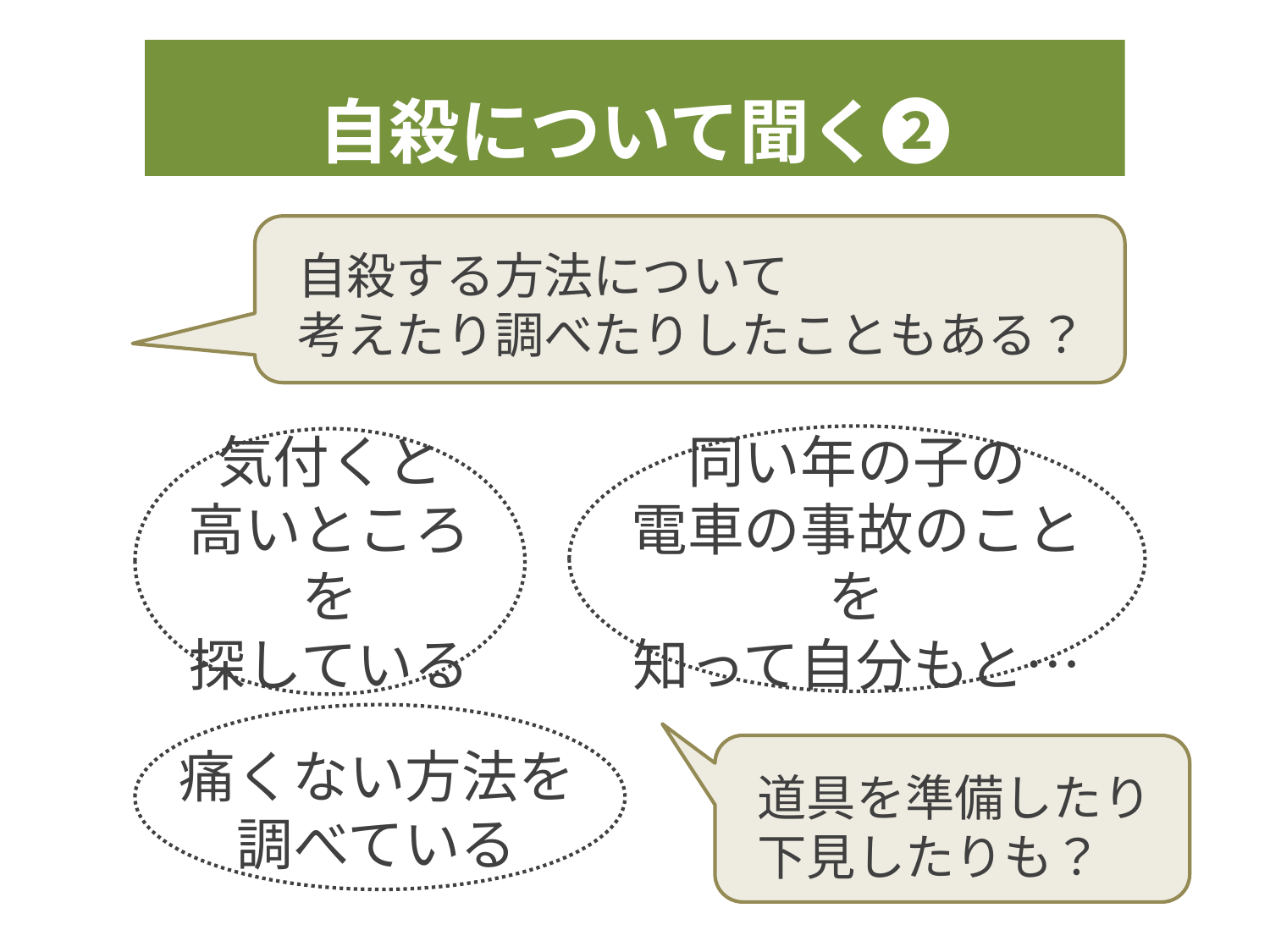

自殺について聞く❷

自殺する方法について
考えたり調べたりしたこともある？

気付くと
高いところを
探している
同い年の子の
電車の事故のことを
知って自分もと…
痛くない方法を
調べている

道具を準備したり
下見したりも？